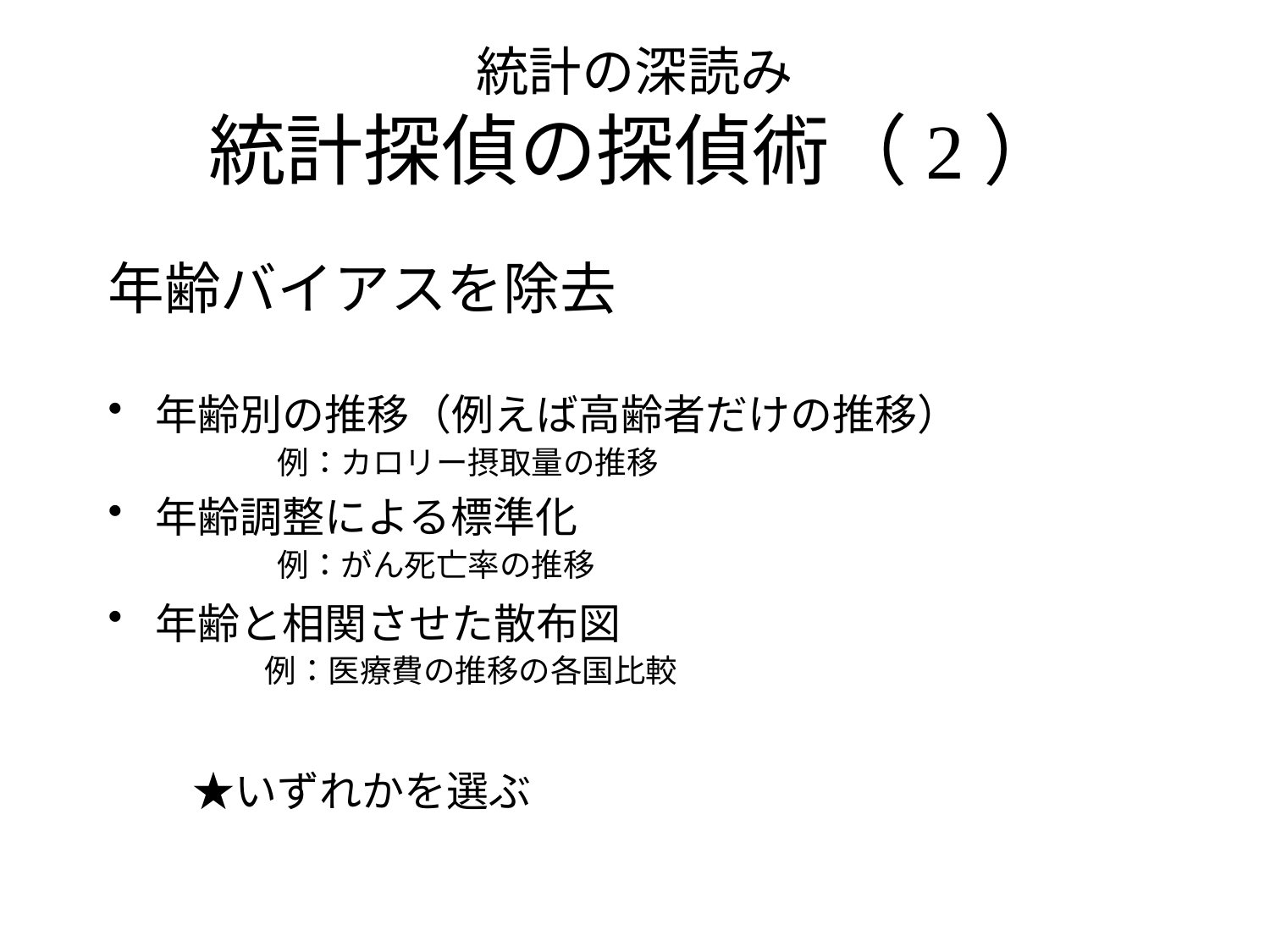

# 統計の深読み 統計探偵の探偵術（2）
年齢バイアスを除去

年齢別の推移（例えば高齢者だけの推移）
　　　　例：カロリー摂取量の推移
年齢調整による標準化
　　　例：がん死亡率の推移
年齢と相関させた散布図
　　 例：医療費の推移の各国比較

　　★いずれかを選ぶ